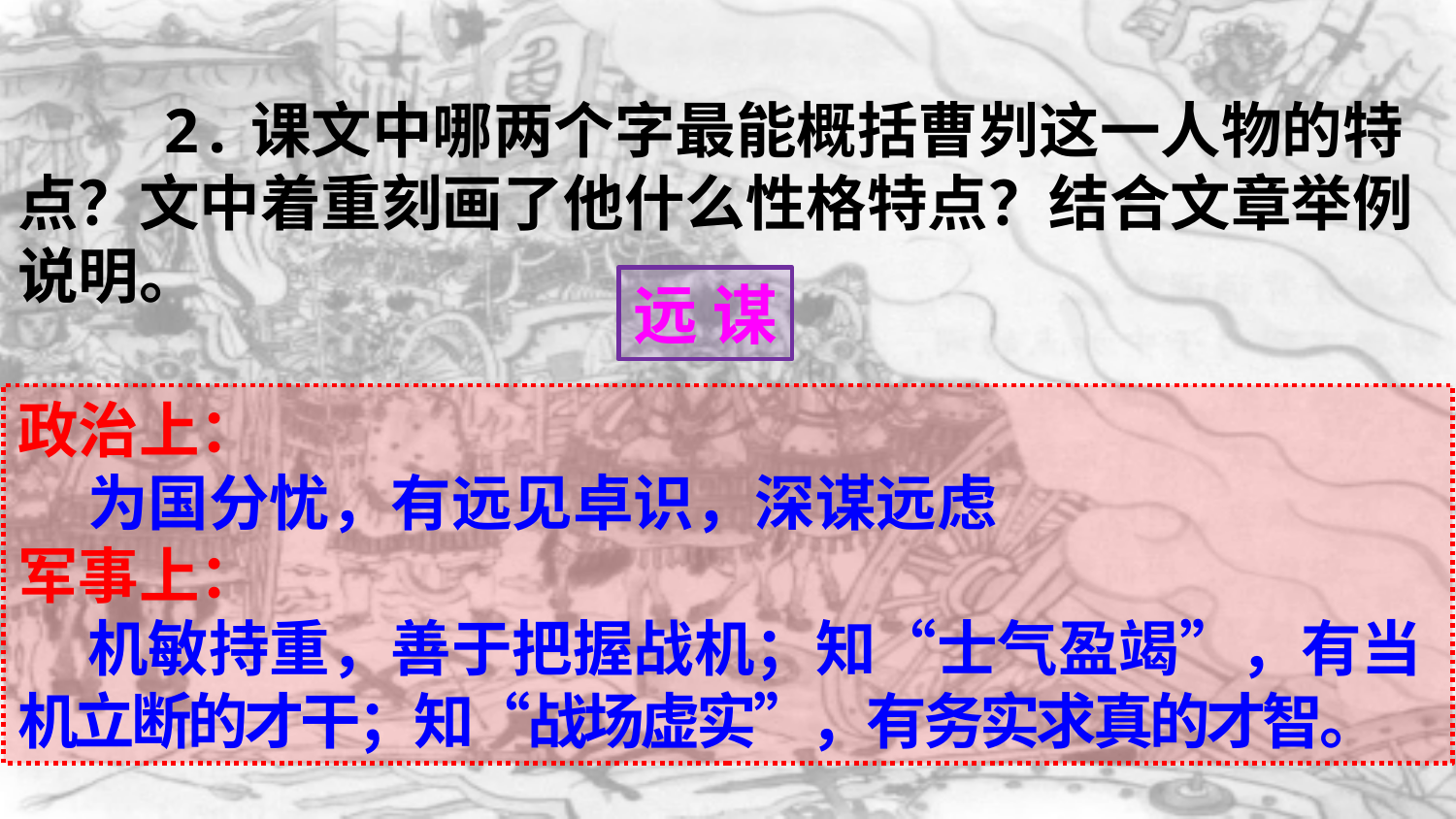

2.课文中哪两个字最能概括曹刿这一人物的特点？文中着重刻画了他什么性格特点？结合文章举例说明。
远 谋
政治上：
    为国分忧，有远见卓识，深谋远虑
军事上：
    机敏持重，善于把握战机；知“士气盈竭”，有当机立断的才干；知“战场虚实”，有务实求真的才智。